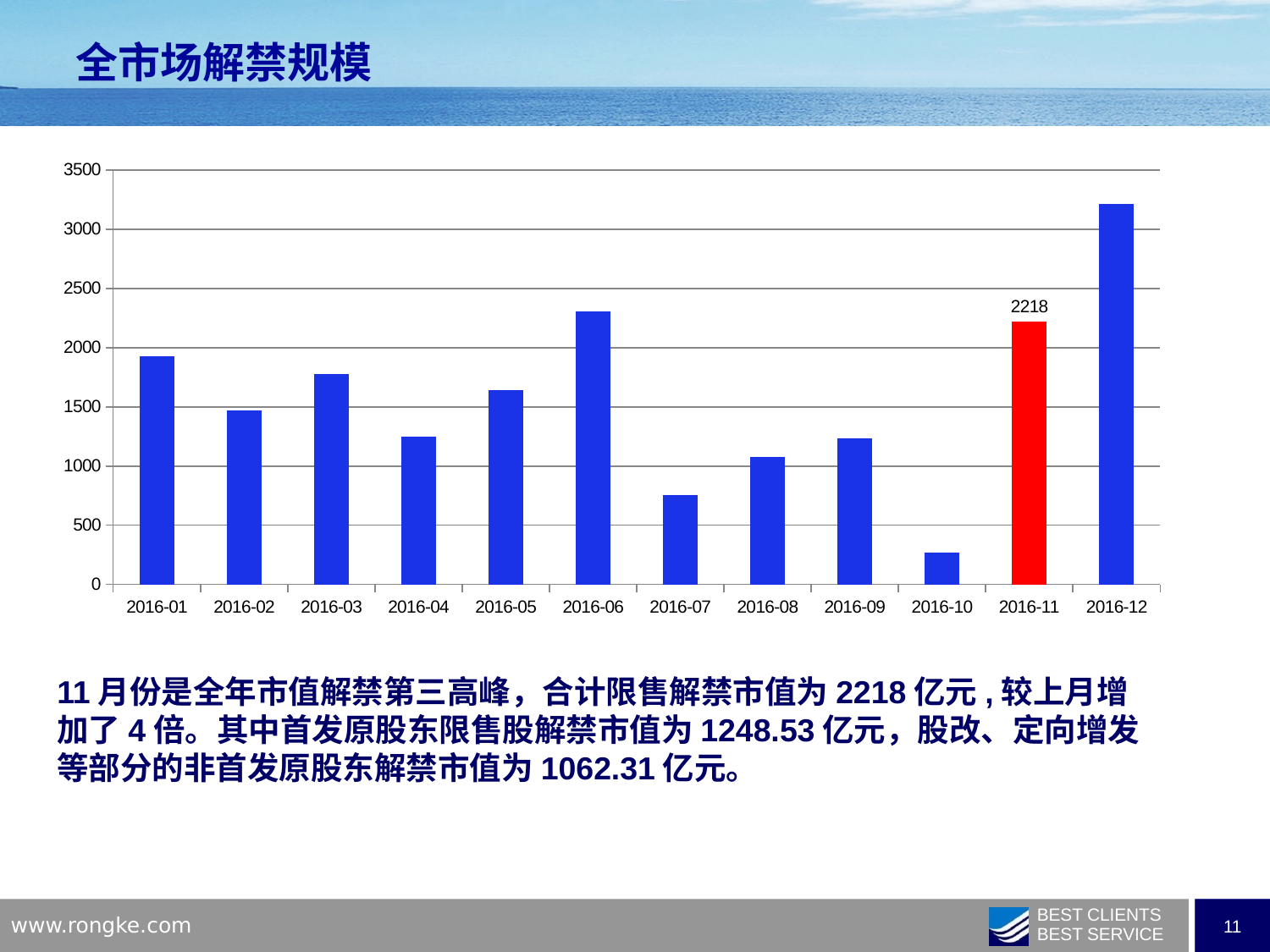

全市场解禁规模

### Chart

| Category | 解禁市值（亿元） |
|---|---|
| 42400 | 1925.0 |
| 42428 | 1469.0 |
| 42460 | 1778.0 |
| 42490 | 1248.0 |
| 42521 | 1641.0 |
| 42551 | 2305.0 |
| 42582 | 757.0 |
| 42613 | 1074.0 |
| 42643 | 1233.0 |
| 42674 | 271.0 |
| 42704 | 2218.0 |
| 42735 | 3216.0 |
11月份是全年市值解禁第三高峰，合计限售解禁市值为2218亿元,较上月增加了4倍。其中首发原股东限售股解禁市值为1248.53亿元，股改、定向增发等部分的非首发原股东解禁市值为1062.31亿元。